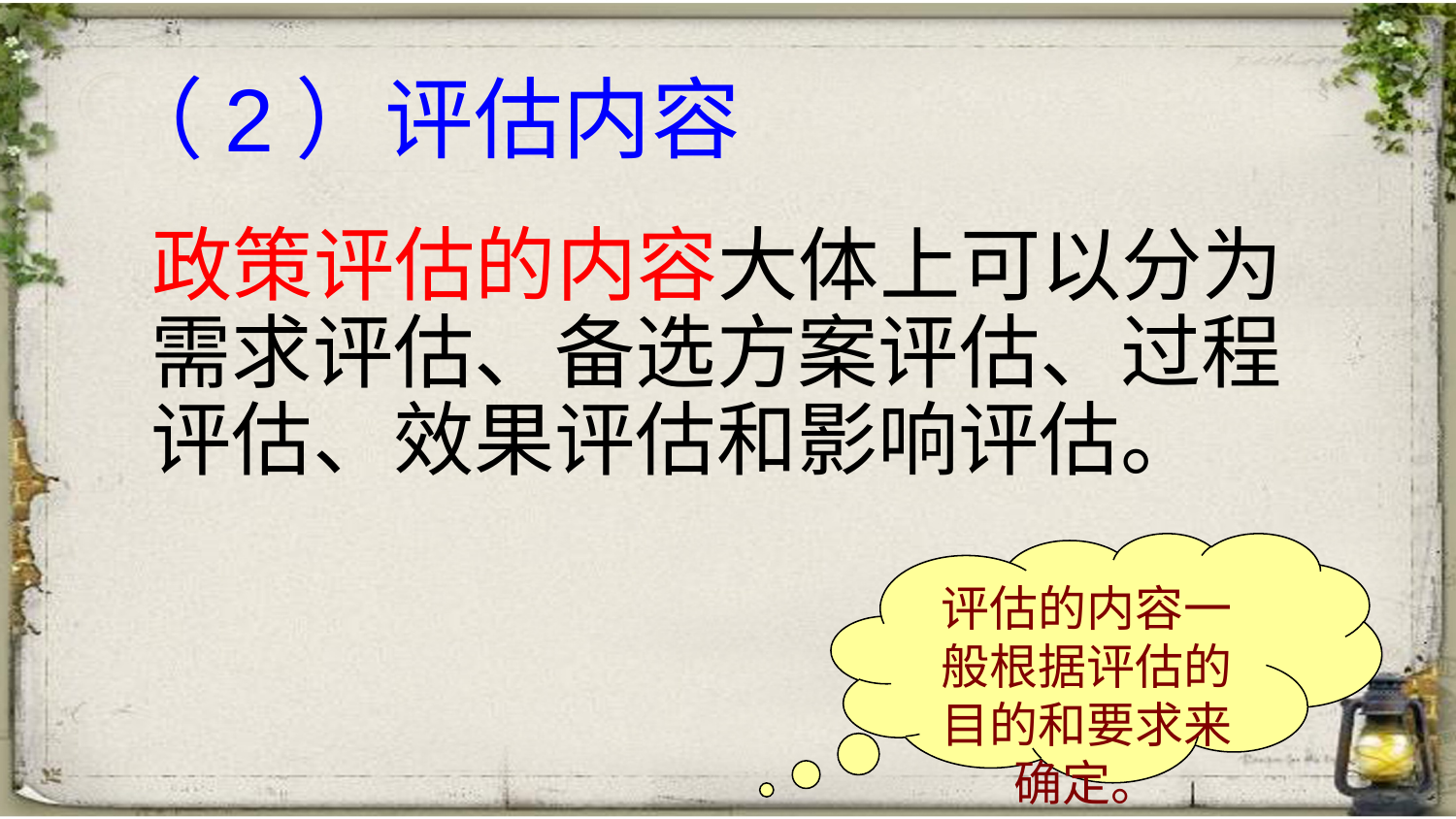

# （2）评估内容
 政策评估的内容大体上可以分为需求评估、备选方案评估、过程评估、效果评估和影响评估。

评估的内容一般根据评估的目的和要求来确定。